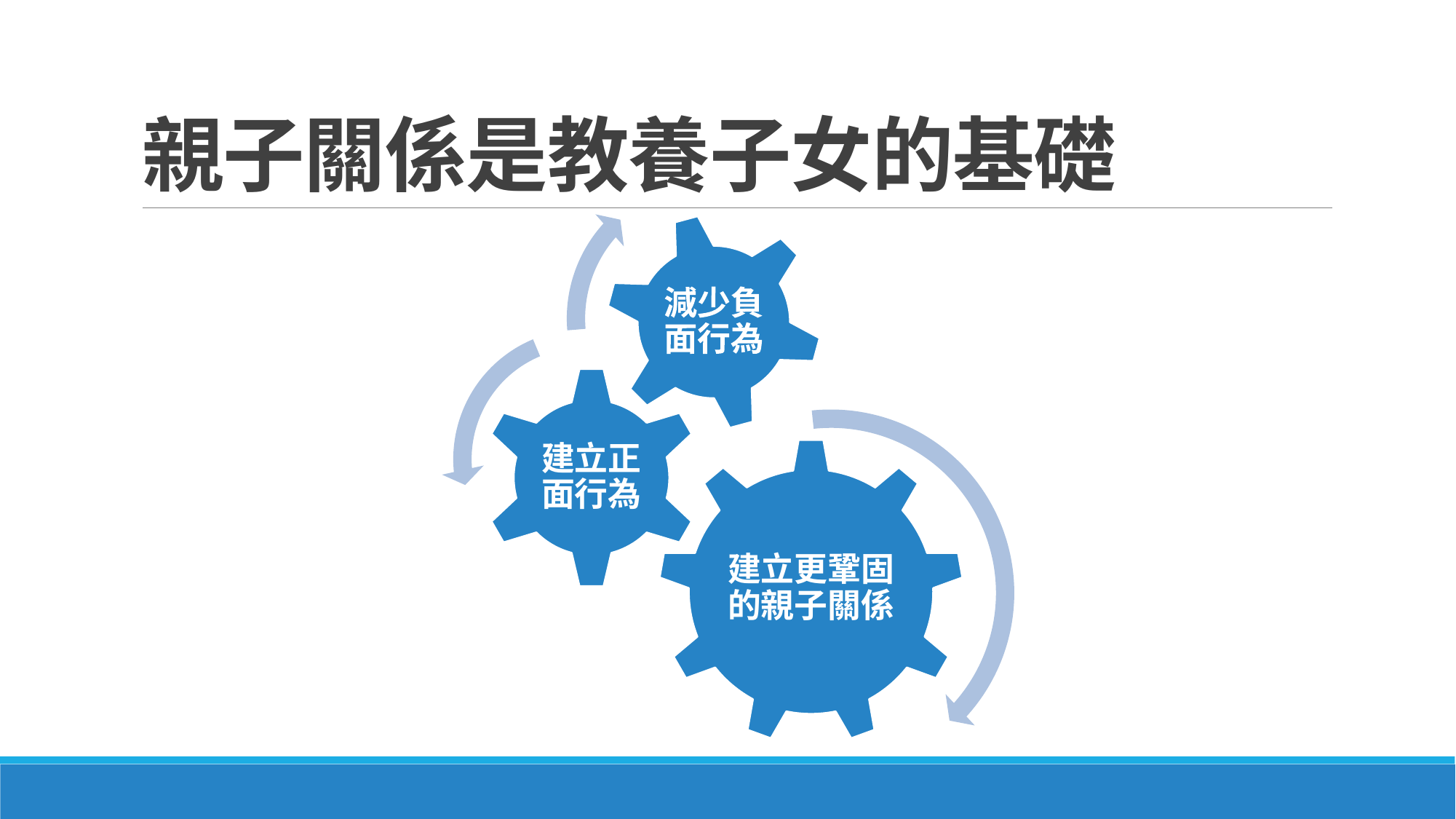

# 親子關係是教養子女的基礎
建立更鞏固的親子關係
建立正面行為
減少負面行為